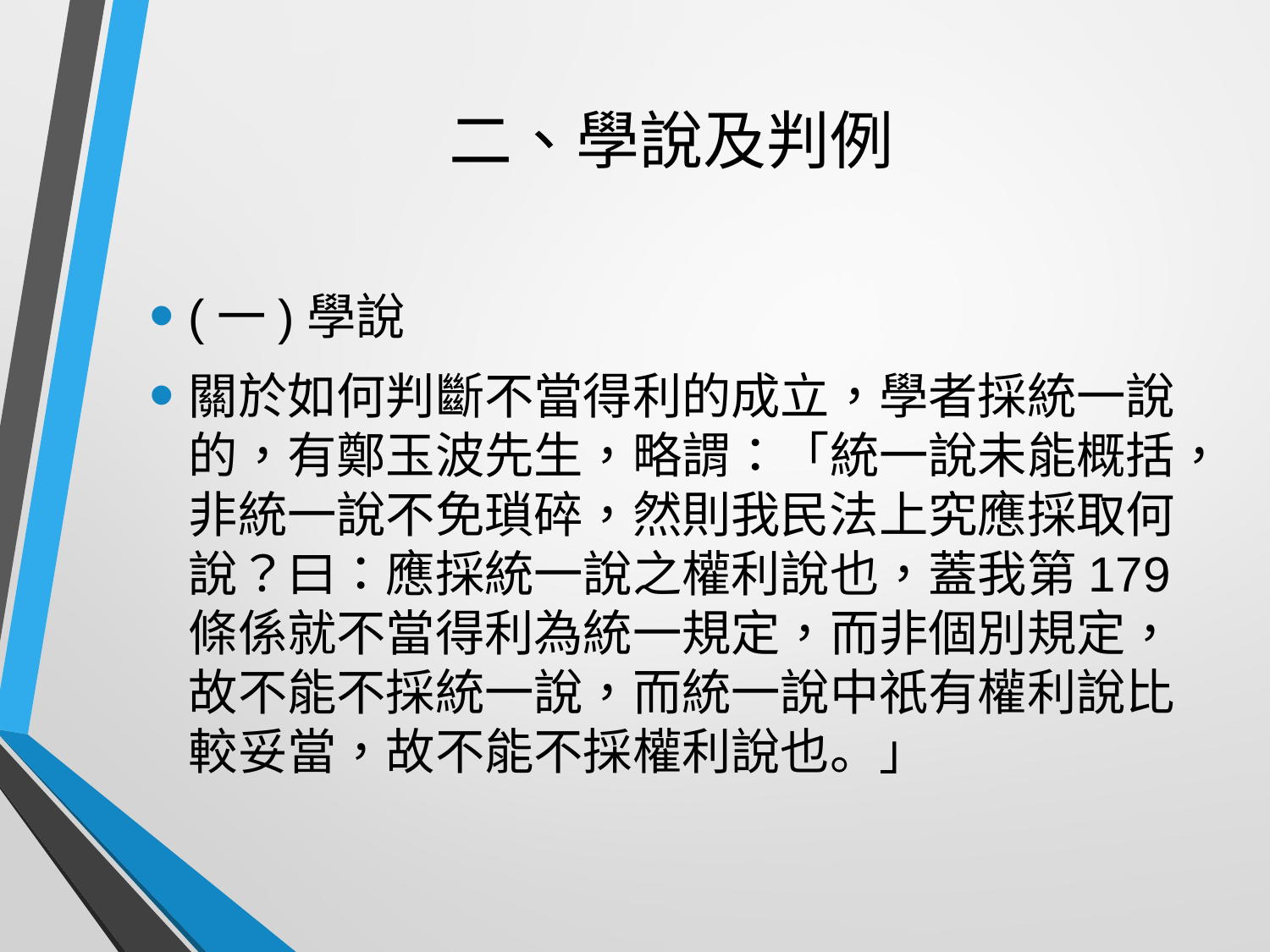

# 二、學說及判例
(一)學說
關於如何判斷不當得利的成立，學者採統一說的，有鄭玉波先生，略謂：「統一說未能概括，非統一說不免瑣碎，然則我民法上究應採取何說？曰：應採統一說之權利說也，蓋我第179 條係就不當得利為統一規定，而非個別規定，故不能不採統一說，而統一說中祇有權利說比較妥當，故不能不採權利說也。」